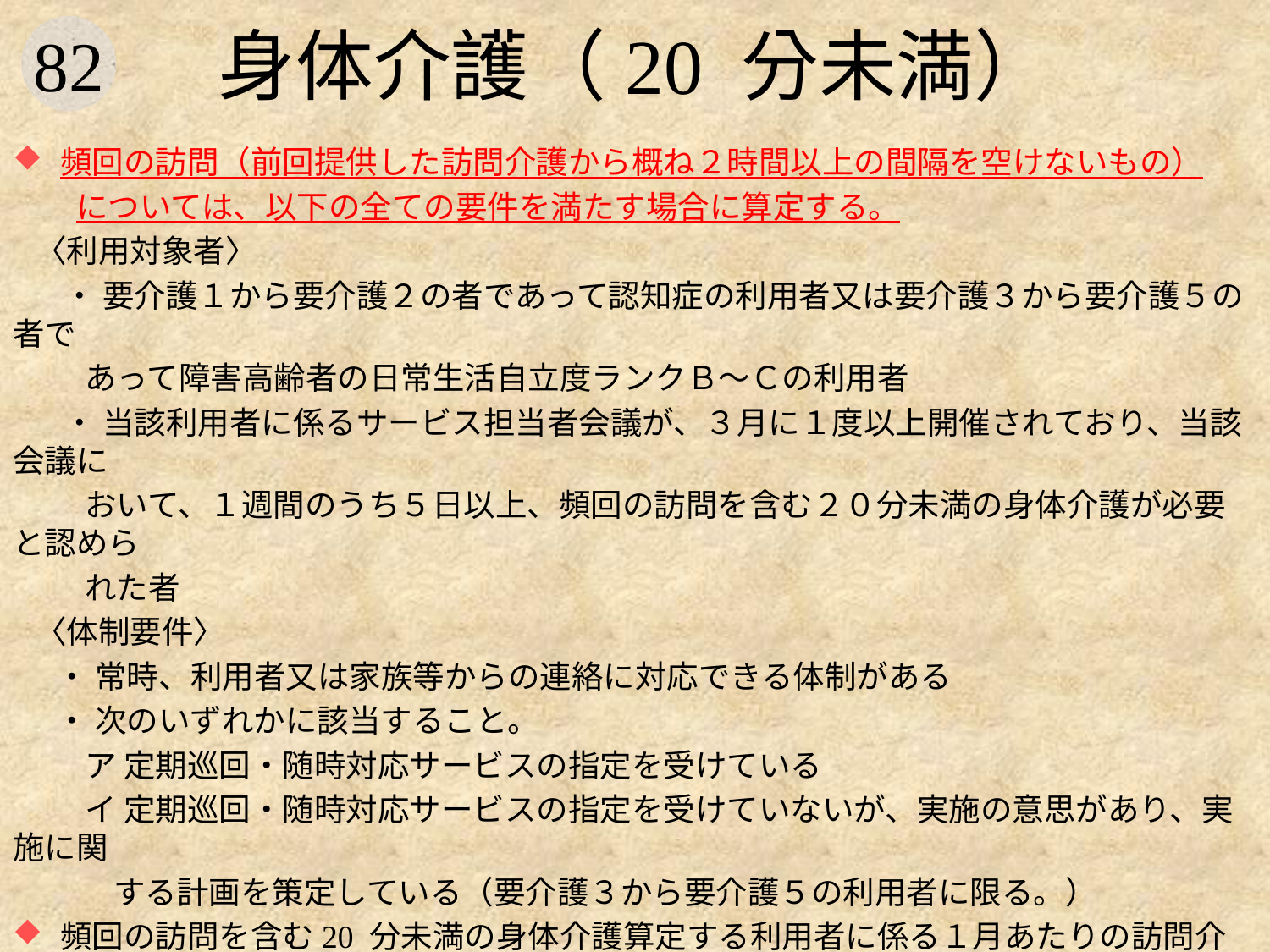

# 身体介護（20 分未満）
頻回の訪問（前回提供した訪問介護から概ね２時間以上の間隔を空けないもの）
　　については、以下の全ての要件を満たす場合に算定する。
  〈利用対象者〉
      ・ 要介護１から要介護２の者であって認知症の利用者又は要介護３から要介護５の者で
         あって障害高齢者の日常生活自立度ランクＢ～Ｃの利用者
      ・ 当該利用者に係るサービス担当者会議が、３月に１度以上開催されており、当該会議に
         おいて、１週間のうち５日以上、頻回の訪問を含む２０分未満の身体介護が必要と認めら
         れた者
  〈体制要件〉
     ・ 常時、利用者又は家族等からの連絡に対応できる体制がある
     ・ 次のいずれかに該当すること。
         ア 定期巡回・随時対応サービスの指定を受けている
         イ 定期巡回・随時対応サービスの指定を受けていないが、実施の意思があり、実施に関
             する計画を策定している（要介護３から要介護５の利用者に限る。）
頻回の訪問を含む20 分未満の身体介護算定する利用者に係る１月あたりの訪問介護費は、定期巡回・随時対応型訪問介護看護費（Ⅰ）（訪問看護サービスを行わない場合）の範囲内とする。